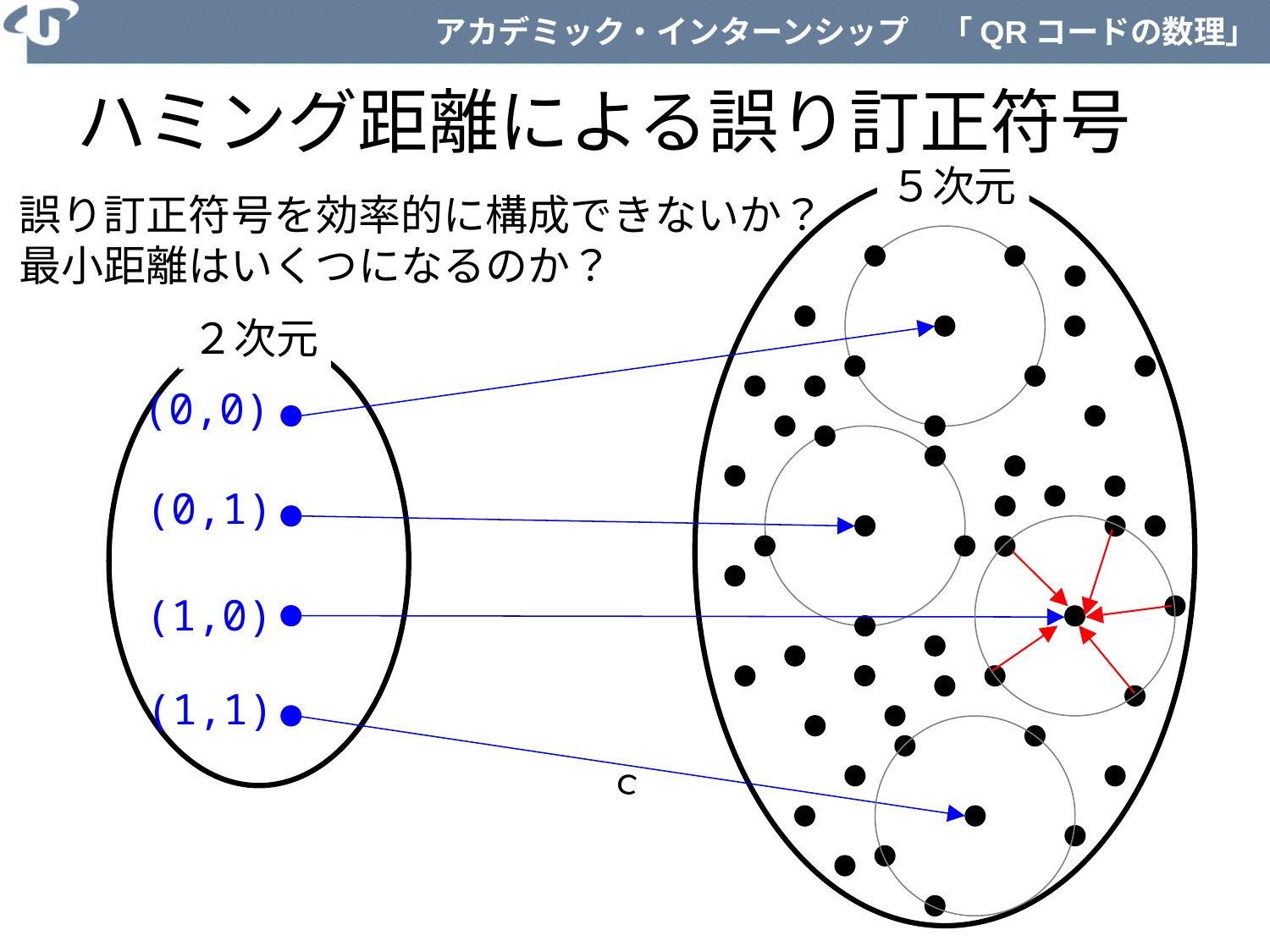

# ハミング距離による誤り訂正符号
５次元

誤り訂正符号を効率的に構成できないか？
最小距離はいくつになるのか？

２次元

(0,0)

(0,1)

(1,0)

(1,1)

ｃ